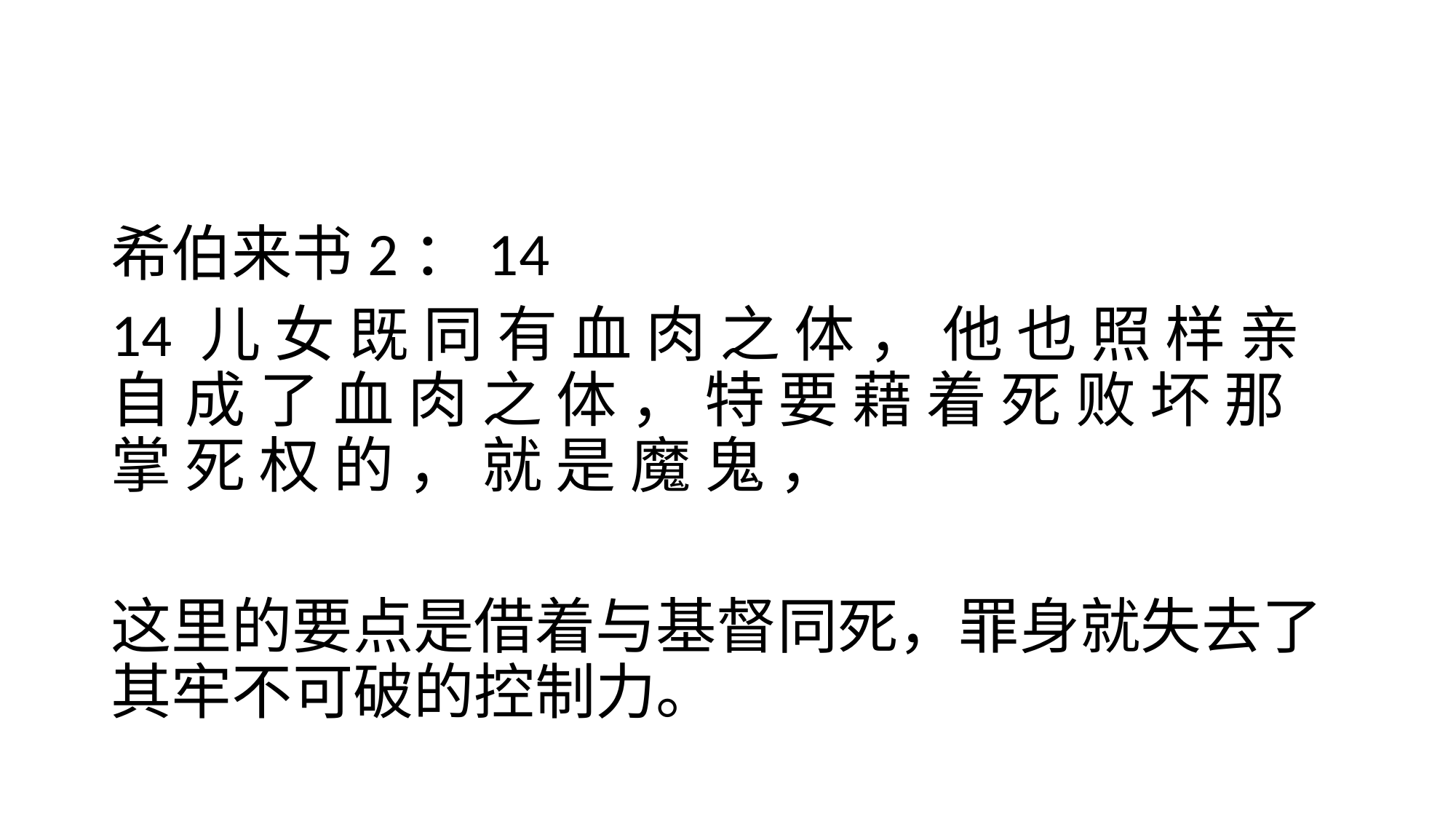

#
希伯来书2：14
14 儿 女 既 同 有 血 肉 之 体 ， 他 也 照 样 亲 自 成 了 血 肉 之 体 ， 特 要 藉 着 死 败 坏 那 掌 死 权 的 ， 就 是 魔 鬼 ，

这里的要点是借着与基督同死，罪身就失去了其牢不可破的控制力。